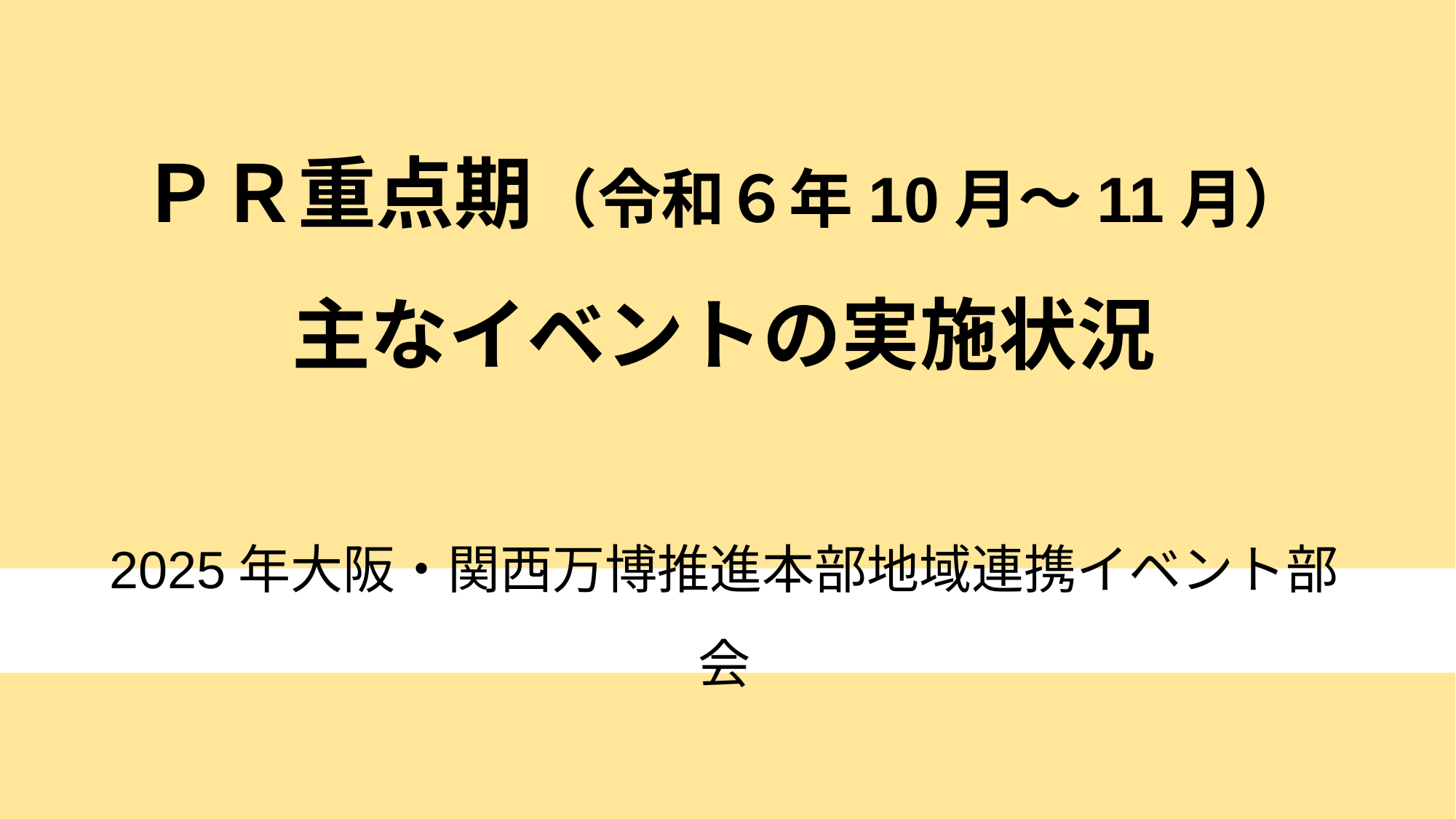

# ＰＲ重点期（令和６年10月～11月） 主なイベントの実施状況 2025年大阪・関西万博推進本部地域連携イベント部会